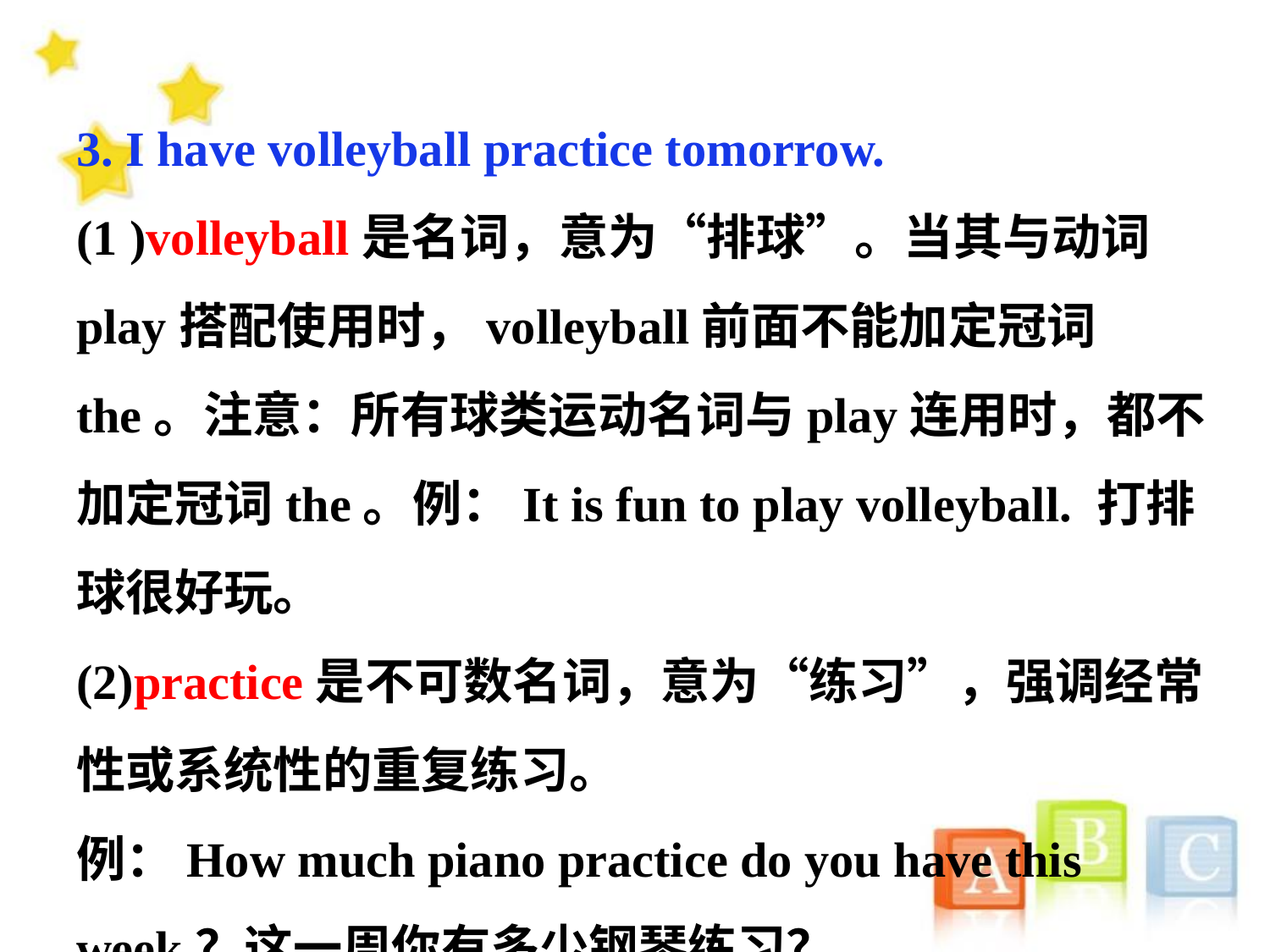

3. I have volleyball practice tomorrow.
(1 )volleyball是名词，意为“排球”。当其与动词play搭配使用时，volleyball前面不能加定冠词the。注意：所有球类运动名词与play连用时，都不加定冠词the。例：It is fun to play volleyball. 打排球很好玩。
(2)practice是不可数名词，意为“练习”，强调经常性或系统性的重复练习。
例：How much piano practice do you have this week？这一周你有多少钢琴练习？